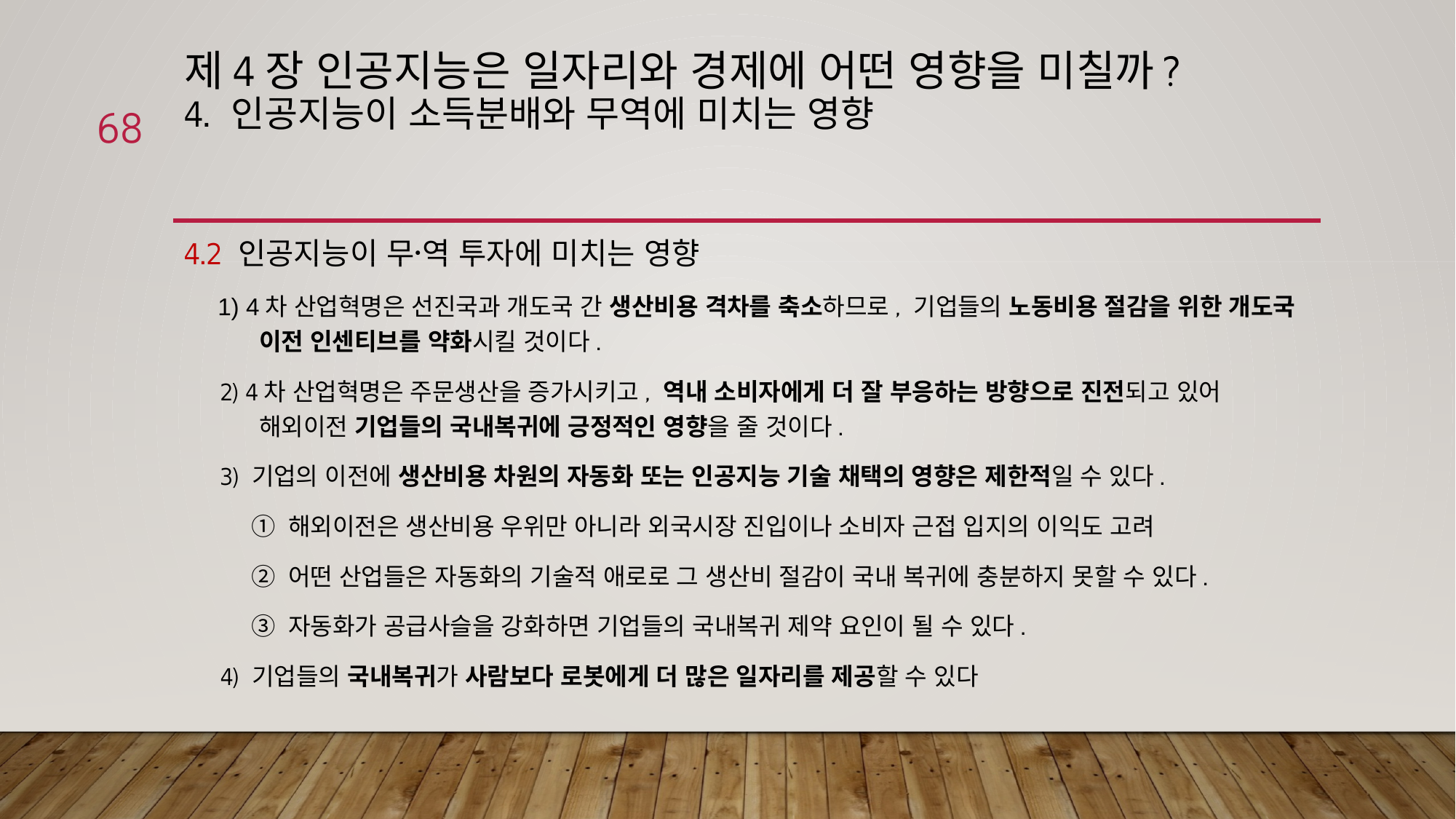

# 제4장 인공지능은 일자리와 경제에 어떤 영향을 미칠까? 4. 인공지능이 소득분배와 무역에 미치는 영향
68

4.2 인공지능이 무역〮 투자에 미치는 영향
     1) 4차 산업혁명은 선진국과 개도국 간 생산비용 격차를 축소하므로, 기업들의 노동비용 절감을 위한 개도국 이전 인센티브를 약화시킬 것이다.
     2) 4차 산업혁명은 주문생산을 증가시키고, 역내 소비자에게 더 잘 부응하는 방향으로 진전되고 있어 해외이전 기업들의 국내복귀에 긍정적인 영향을 줄 것이다.
     3) 기업의 이전에 생산비용 차원의 자동화 또는 인공지능 기술 채택의 영향은 제한적일 수 있다.
          ① 해외이전은 생산비용 우위만 아니라 외국시장 진입이나 소비자 근접 입지의 이익도 고려
          ② 어떤 산업들은 자동화의 기술적 애로로 그 생산비 절감이 국내 복귀에 충분하지 못할 수 있다.
          ③ 자동화가 공급사슬을 강화하면 기업들의 국내복귀 제약 요인이 될 수 있다.
     4) 기업들의 국내복귀가 사람보다 로봇에게 더 많은 일자리를 제공할 수 있다